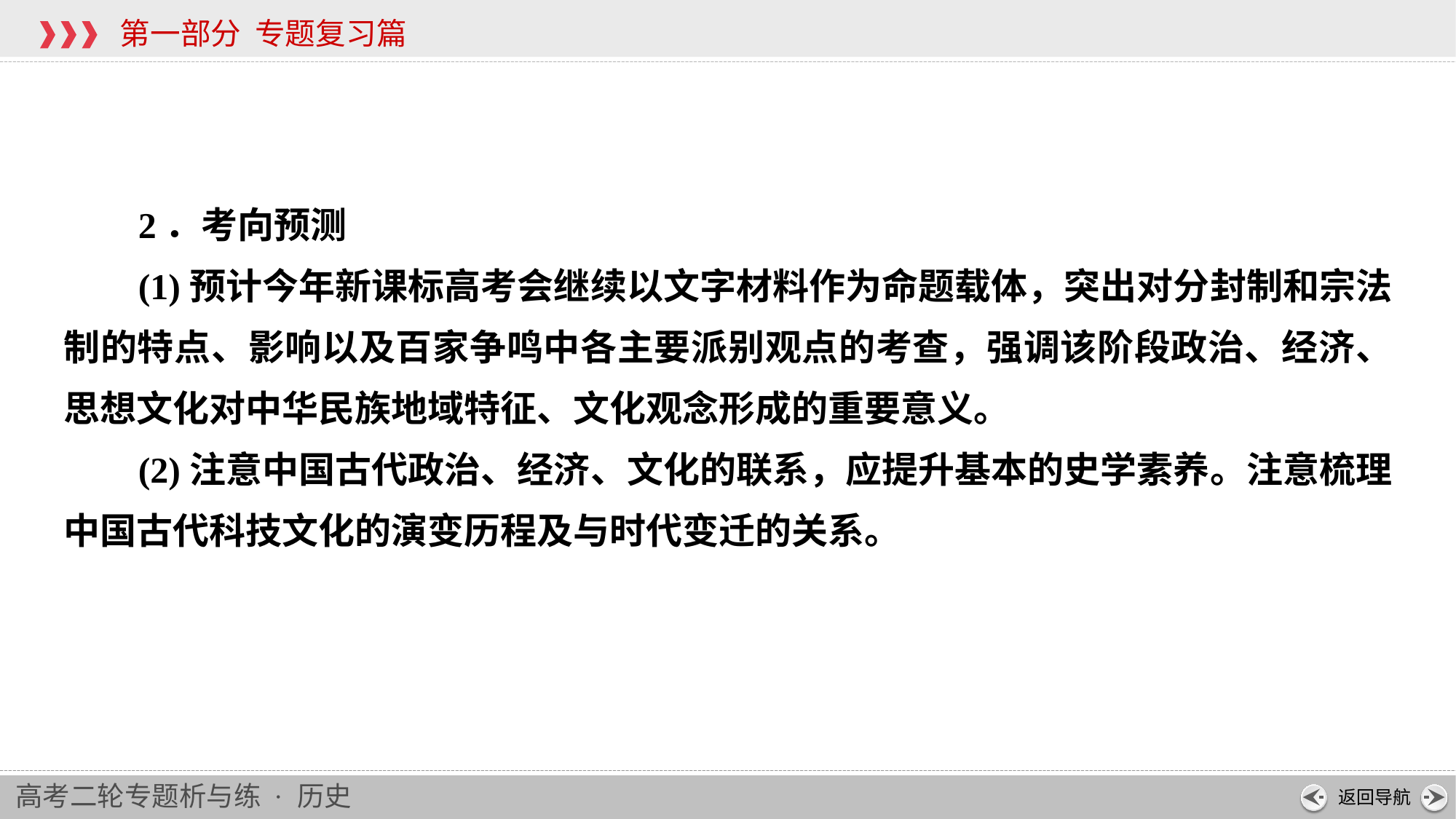

2．考向预测
(1)预计今年新课标高考会继续以文字材料作为命题载体，突出对分封制和宗法制的特点、影响以及百家争鸣中各主要派别观点的考查，强调该阶段政治、经济、思想文化对中华民族地域特征、文化观念形成的重要意义。
(2)注意中国古代政治、经济、文化的联系，应提升基本的史学素养。注意梳理中国古代科技文化的演变历程及与时代变迁的关系。